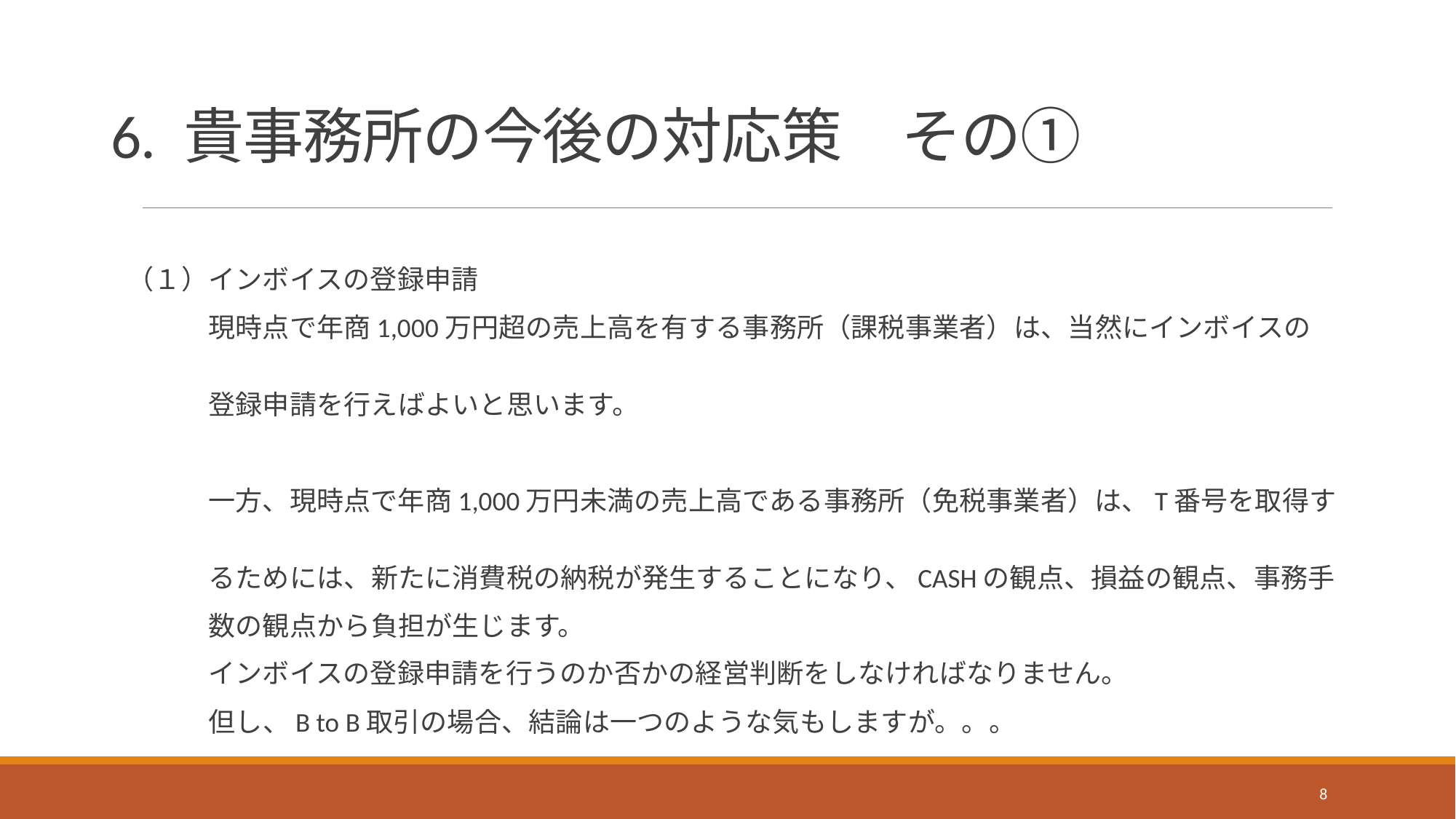

# 6. 貴事務所の今後の対応策　その①

　（１）インボイスの登録申請
　　　　現時点で年商1,000万円超の売上高を有する事務所（課税事業者）は、当然にインボイスの
　　　　登録申請を行えばよいと思います。

　　　　一方、現時点で年商1,000万円未満の売上高である事務所（免税事業者）は、T番号を取得す
　　　　るためには、新たに消費税の納税が発生することになり、CASHの観点、損益の観点、事務手
　　　　数の観点から負担が生じます。
　　　　インボイスの登録申請を行うのか否かの経営判断をしなければなりません。
　　　　但し、B to B取引の場合、結論は一つのような気もしますが。。。

8